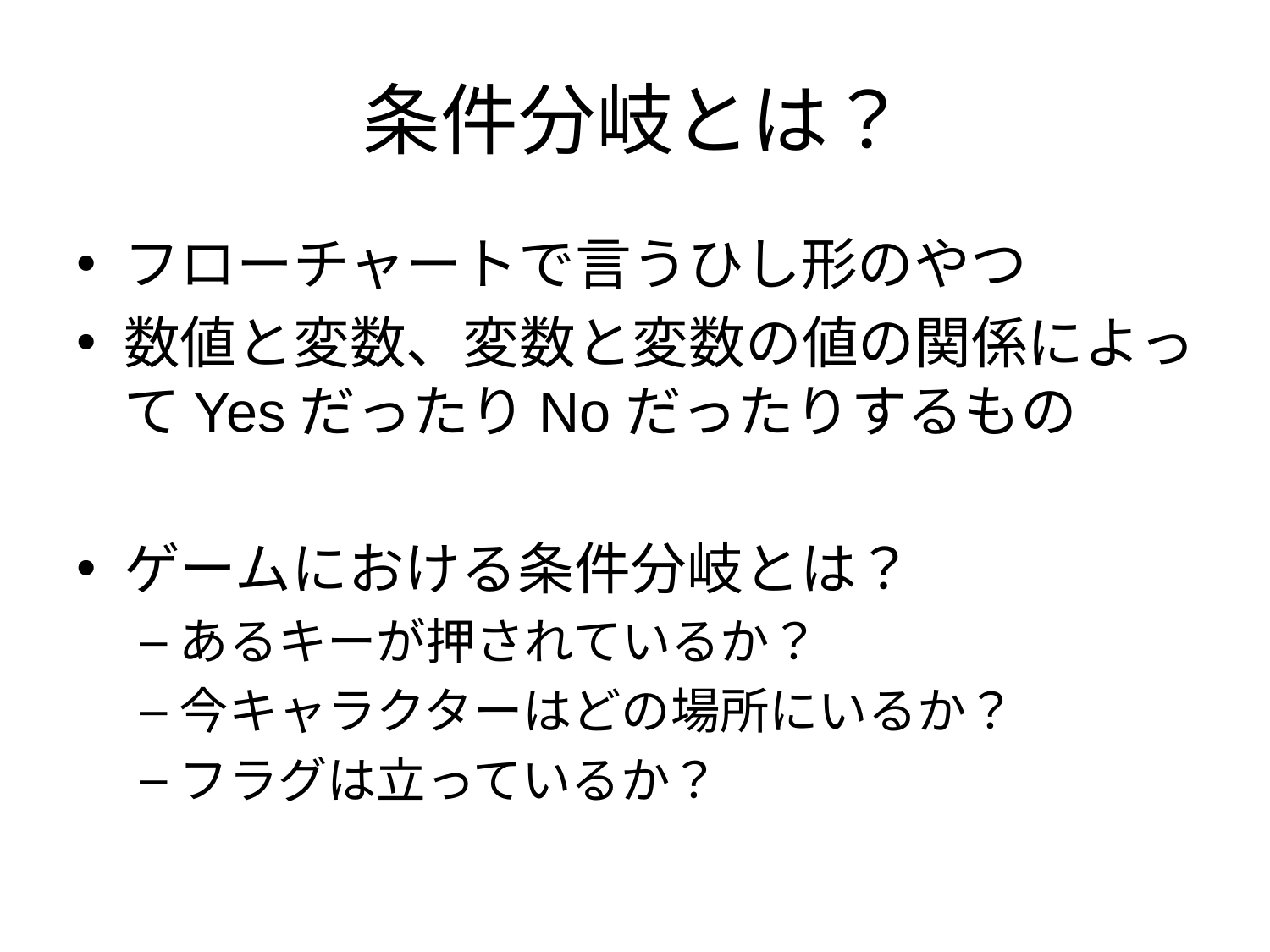

# 条件分岐とは？
フローチャートで言うひし形のやつ
数値と変数、変数と変数の値の関係によってYesだったりNoだったりするもの

ゲームにおける条件分岐とは？
あるキーが押されているか？
今キャラクターはどの場所にいるか？
フラグは立っているか？